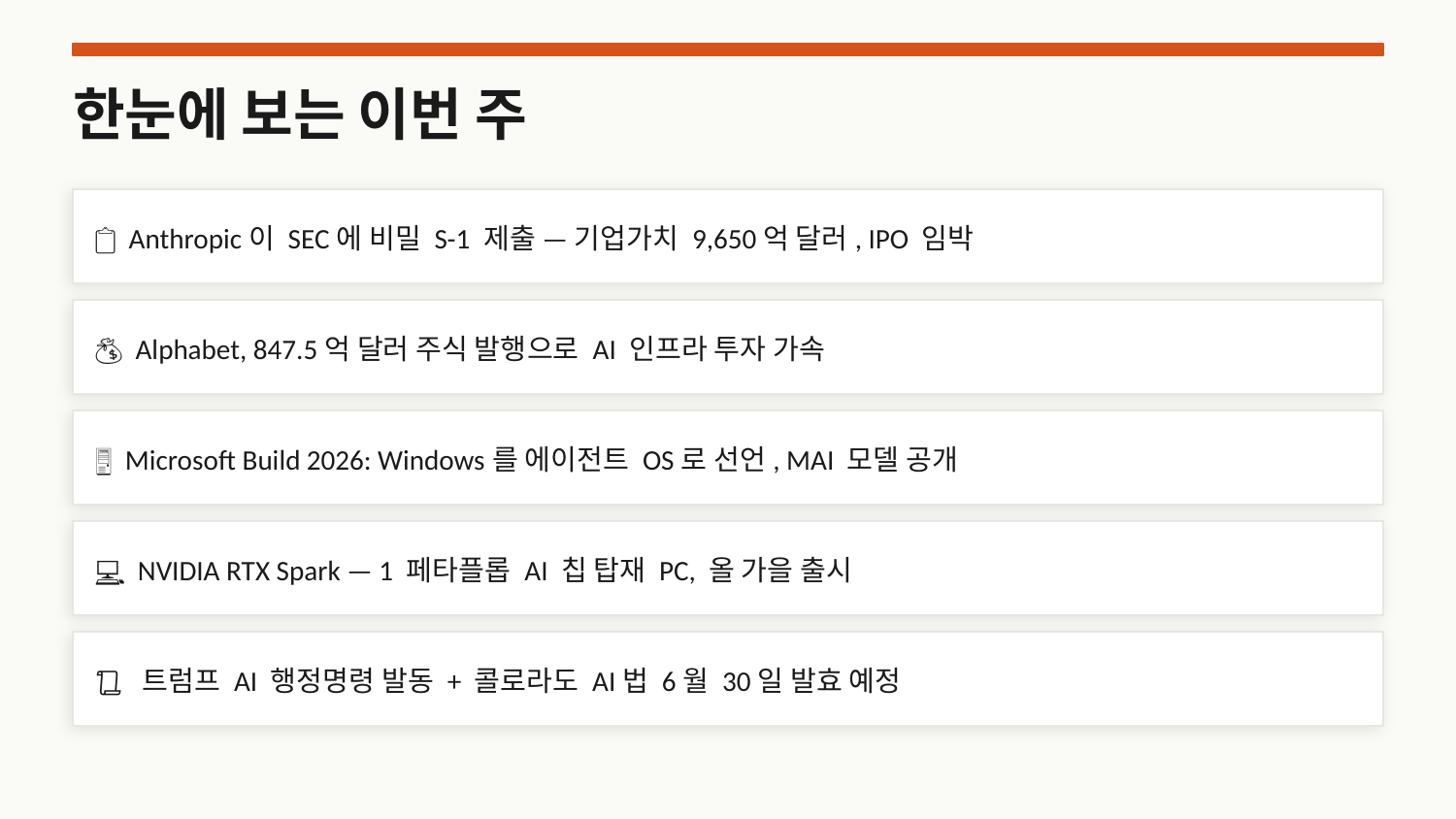

한눈에 보는 이번 주

📋  Anthropic이 SEC에 비밀 S-1 제출 — 기업가치 9,650억 달러, IPO 임박

💰  Alphabet, 847.5억 달러 주식 발행으로 AI 인프라 투자 가속

🖥️  Microsoft Build 2026: Windows를 에이전트 OS로 선언, MAI 모델 공개

💻  NVIDIA RTX Spark — 1 페타플롭 AI 칩 탑재 PC, 올 가을 출시

📜  트럼프 AI 행정명령 발동 + 콜로라도 AI법 6월 30일 발효 예정